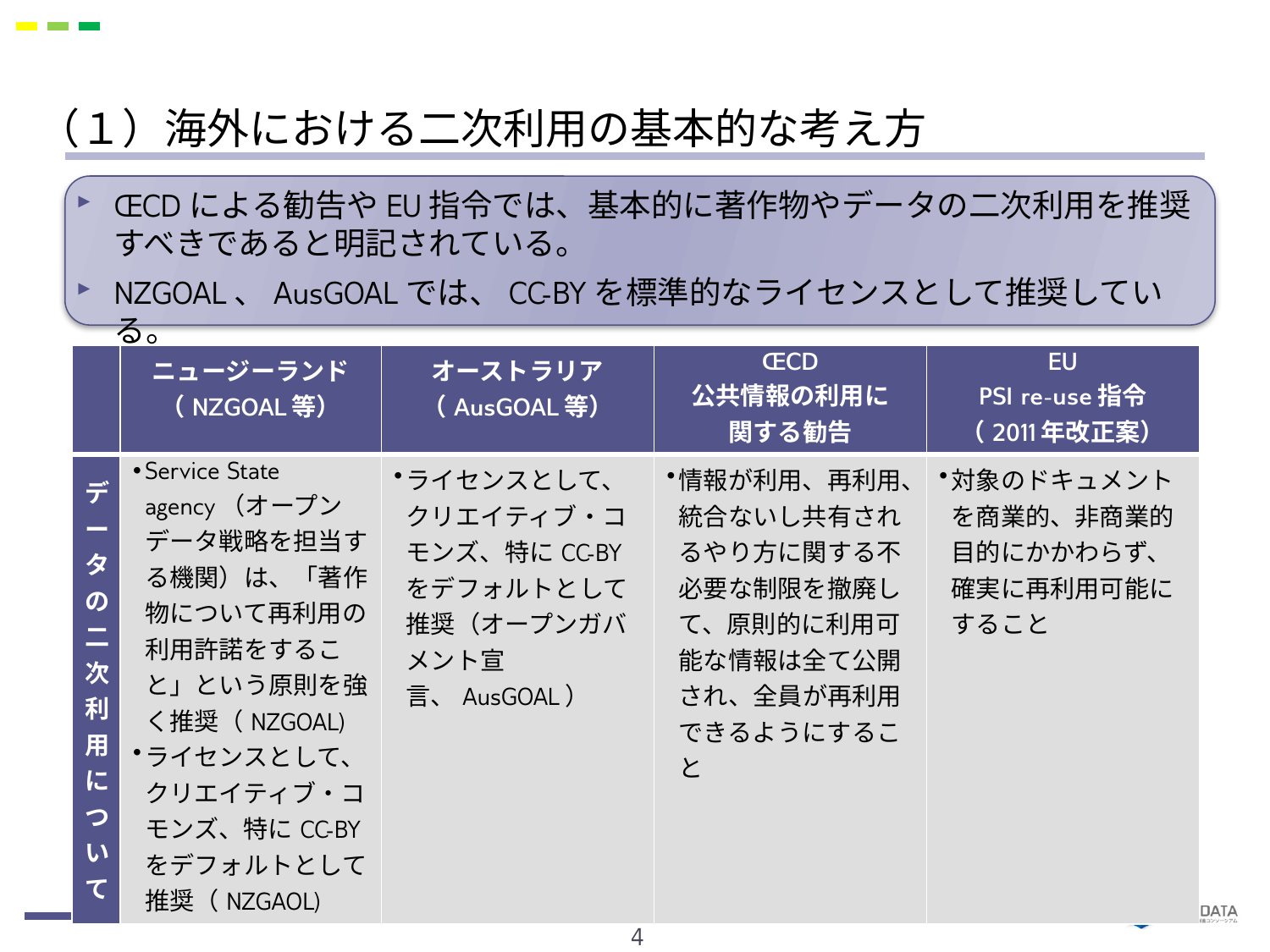

# （１）海外における二次利用の基本的な考え方

OECDによる勧告やEU指令では、基本的に著作物やデータの二次利用を推奨すべきであると明記されている。
NZGOAL、AusGOALでは、CC-BYを標準的なライセンスとして推奨している。
|  | ニュージーランド （NZGOAL等） | オーストラリア （AusGOAL等） | OECD 公共情報の利用に 関する勧告 | EU PSI re-use指令 （2011年改正案） |
| --- | --- | --- | --- | --- |
| データの二次利用について | Service State agency（オープンデータ戦略を担当する機関）は、「著作物について再利用の利用許諾をすること」という原則を強く推奨（NZGOAL) ライセンスとして、クリエイティブ・コモンズ、特にCC-BYをデフォルトとして推奨（NZGAOL) | ライセンスとして、クリエイティブ・コモンズ、特にCC-BYをデフォルトとして推奨（オープンガバメント宣言、AusGOAL） | 情報が利用、再利用、統合ないし共有されるやり方に関する不必要な制限を撤廃して、原則的に利用可能な情報は全て公開され、全員が再利用できるようにすること | 対象のドキュメントを商業的、非商業的目的にかかわらず、確実に再利用可能にすること |
4